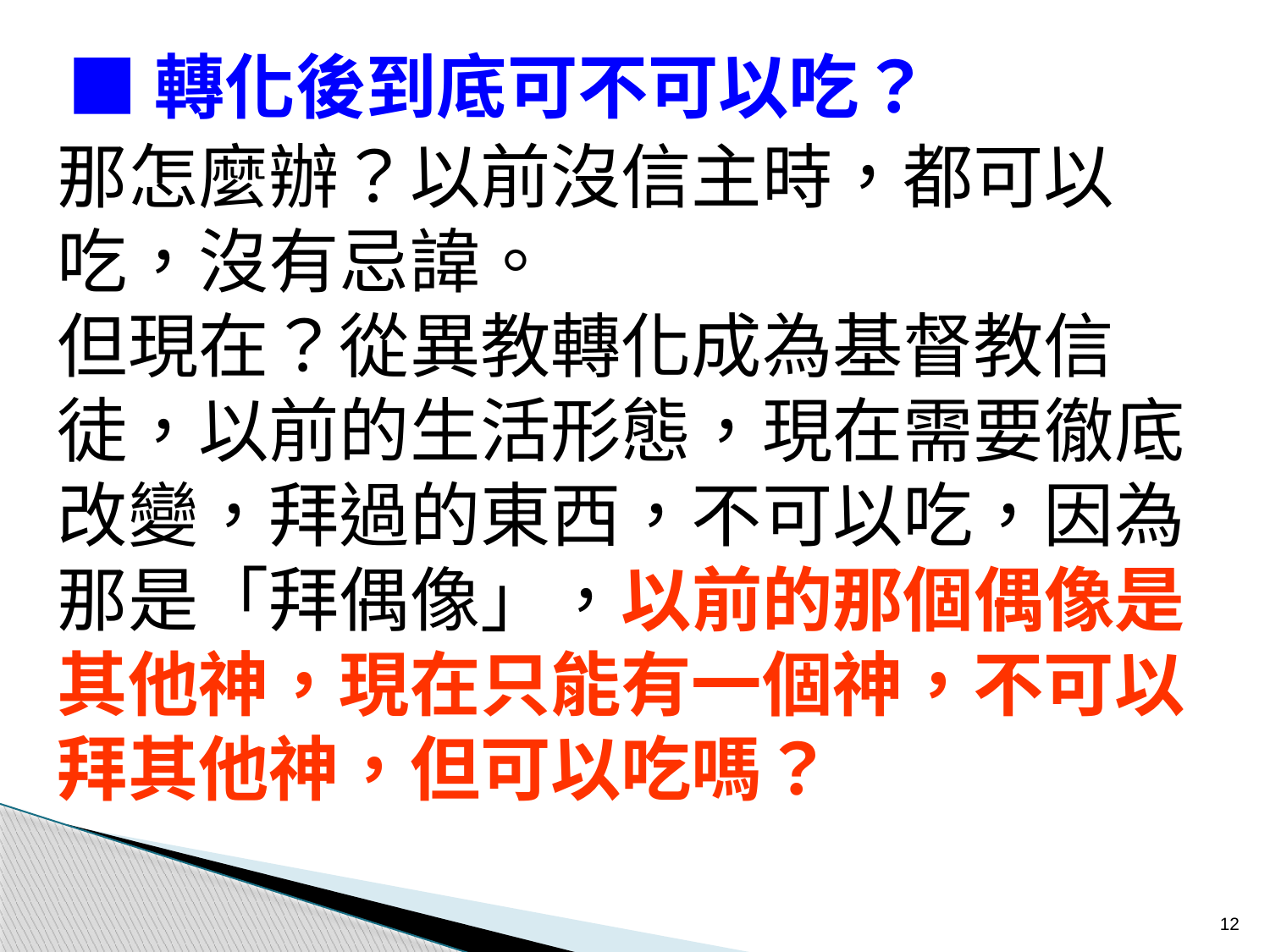

■轉化後到底可不可以吃？
那怎麼辦？以前沒信主時，都可以吃，沒有忌諱。
但現在？從異教轉化成為基督教信徒，以前的生活形態，現在需要徹底改變，拜過的東西，不可以吃，因為那是「拜偶像」，以前的那個偶像是其他神，現在只能有一個神，不可以拜其他神，但可以吃嗎？
12